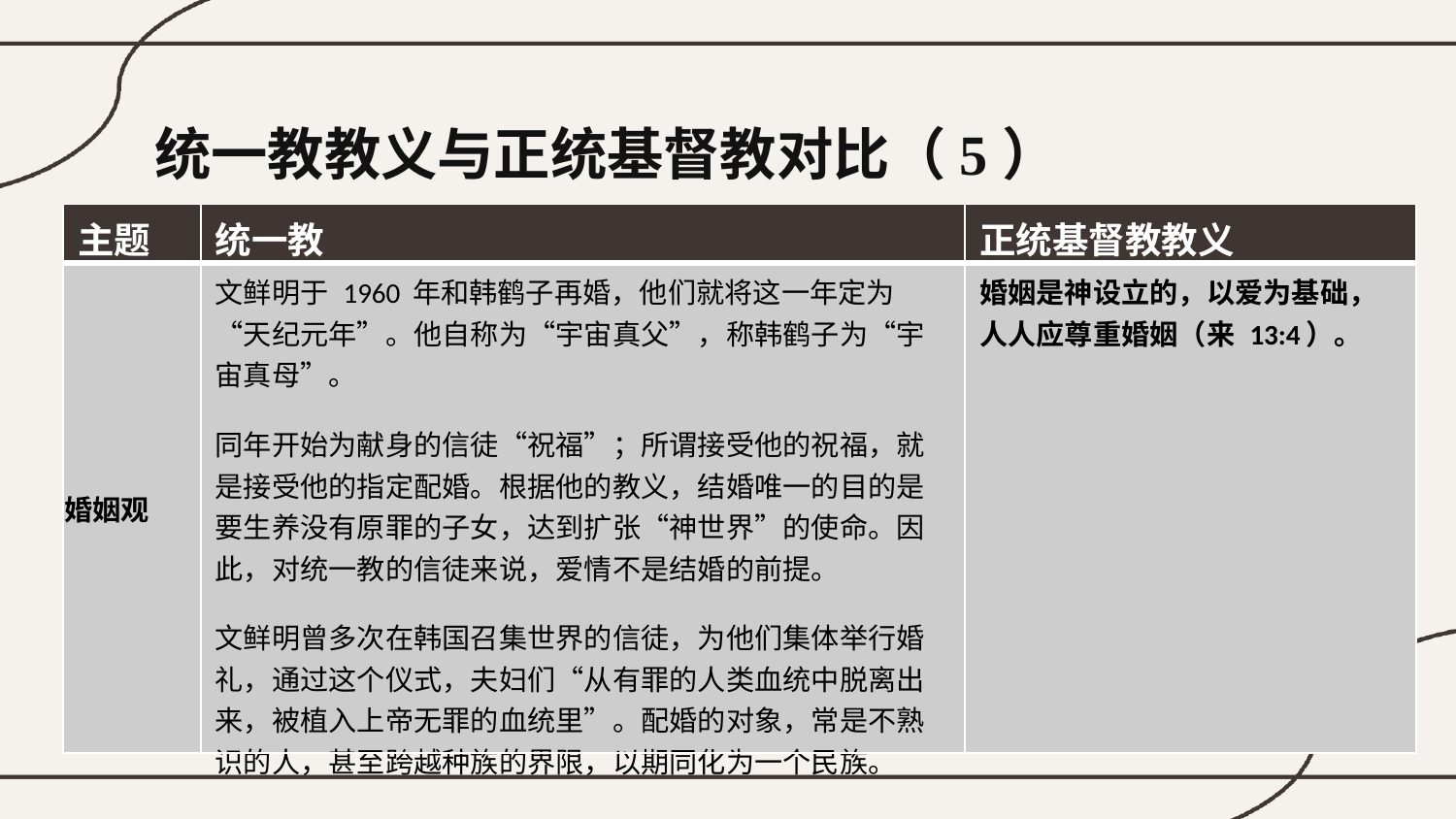

统一教教义与正统基督教对比（5）
| 主题 | 统一教 | 正统基督教教义 |
| --- | --- | --- |
| 婚姻观 | 文鲜明于 1960 年和韩鹤子再婚，他们就将这一年定为“天纪元年”。他自称为“宇宙真父”，称韩鹤子为“宇宙真母”。 同年开始为献身的信徒“祝福”；所谓接受他的祝福，就是接受他的指定配婚。根据他的教义，结婚唯一的目的是要生养没有原罪的子女，达到扩张“神世界”的使命。因此，对统一教的信徒来说，爱情不是结婚的前提。 文鲜明曾多次在韩国召集世界的信徒，为他们集体举行婚礼，通过这个仪式，夫妇们“从有罪的人类血统中脱离出来，被植入上帝无罪的血统里”。配婚的对象，常是不熟识的人，甚至跨越种族的界限，以期同化为一个民族。 | 婚姻是神设立的，以爱为基础，人人应尊重婚姻（来 13:4）。 |